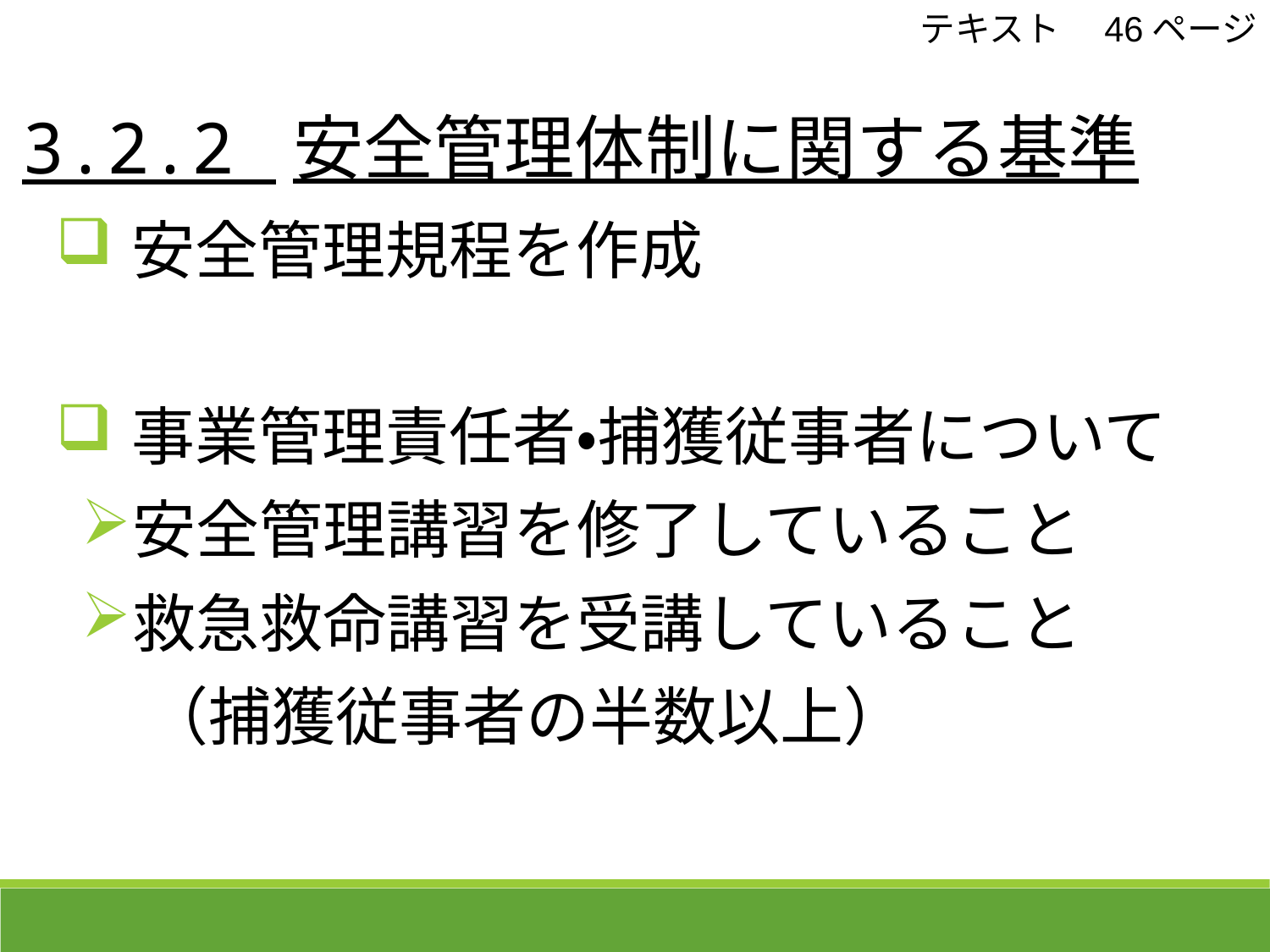

テキスト　46ページ
 3.2.2 安全管理体制に関する基準
安全管理規程を作成

事業管理責任者・捕獲従事者について
安全管理講習を修了していること
救急救命講習を受講していること
　（捕獲従事者の半数以上）